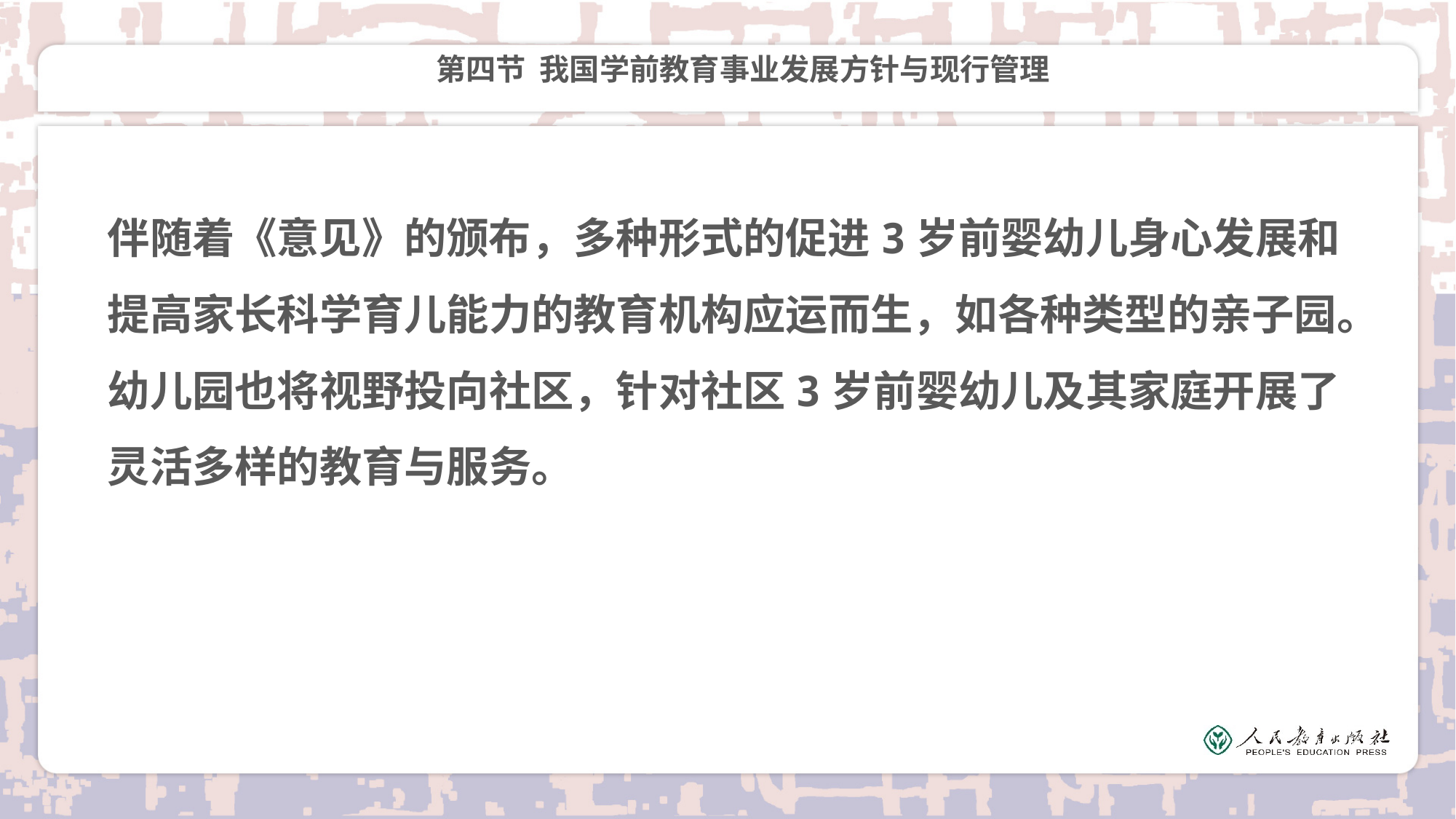

# 第四节  我国学前教育事业发展方针与现行管理
伴随着《意见》的颁布，多种形式的促进3岁前婴幼儿身心发展和提高家长科学育儿能力的教育机构应运而生，如各种类型的亲子园。幼儿园也将视野投向社区，针对社区3岁前婴幼儿及其家庭开展了灵活多样的教育与服务。